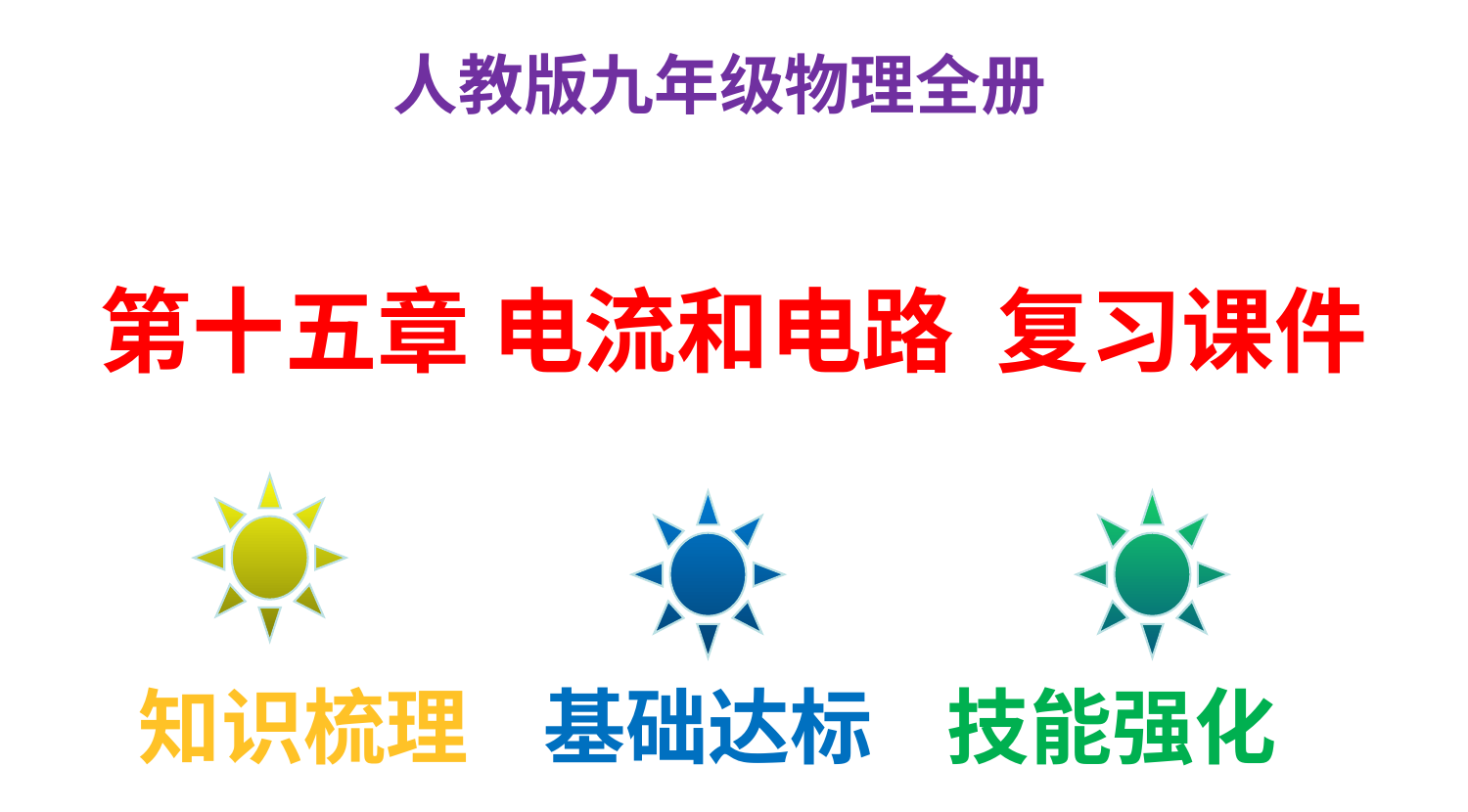

人教版九年级物理全册
# 第十五章 电流和电路  复习课件

知识梳理    基础达标    技能强化